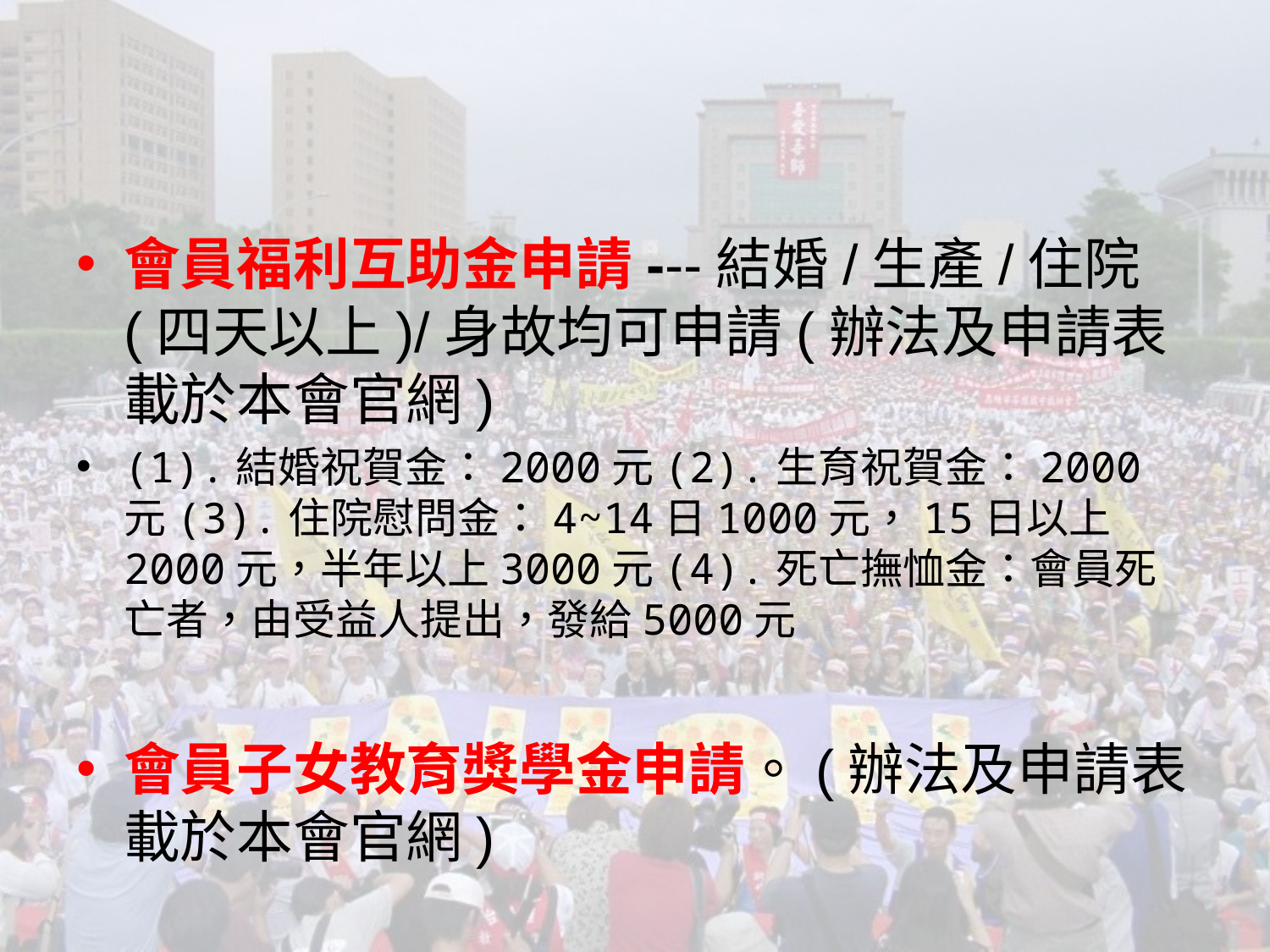

#
會員福利互助金申請---結婚/生產/住院(四天以上)/身故均可申請(辦法及申請表載於本會官網)
(1).結婚祝賀金：2000元(2).生育祝賀金：2000元(3).住院慰問金：4~14日1000元，15日以上2000元，半年以上3000元(4).死亡撫恤金：會員死亡者，由受益人提出，發給5000元

會員子女教育獎學金申請。(辦法及申請表載於本會官網)